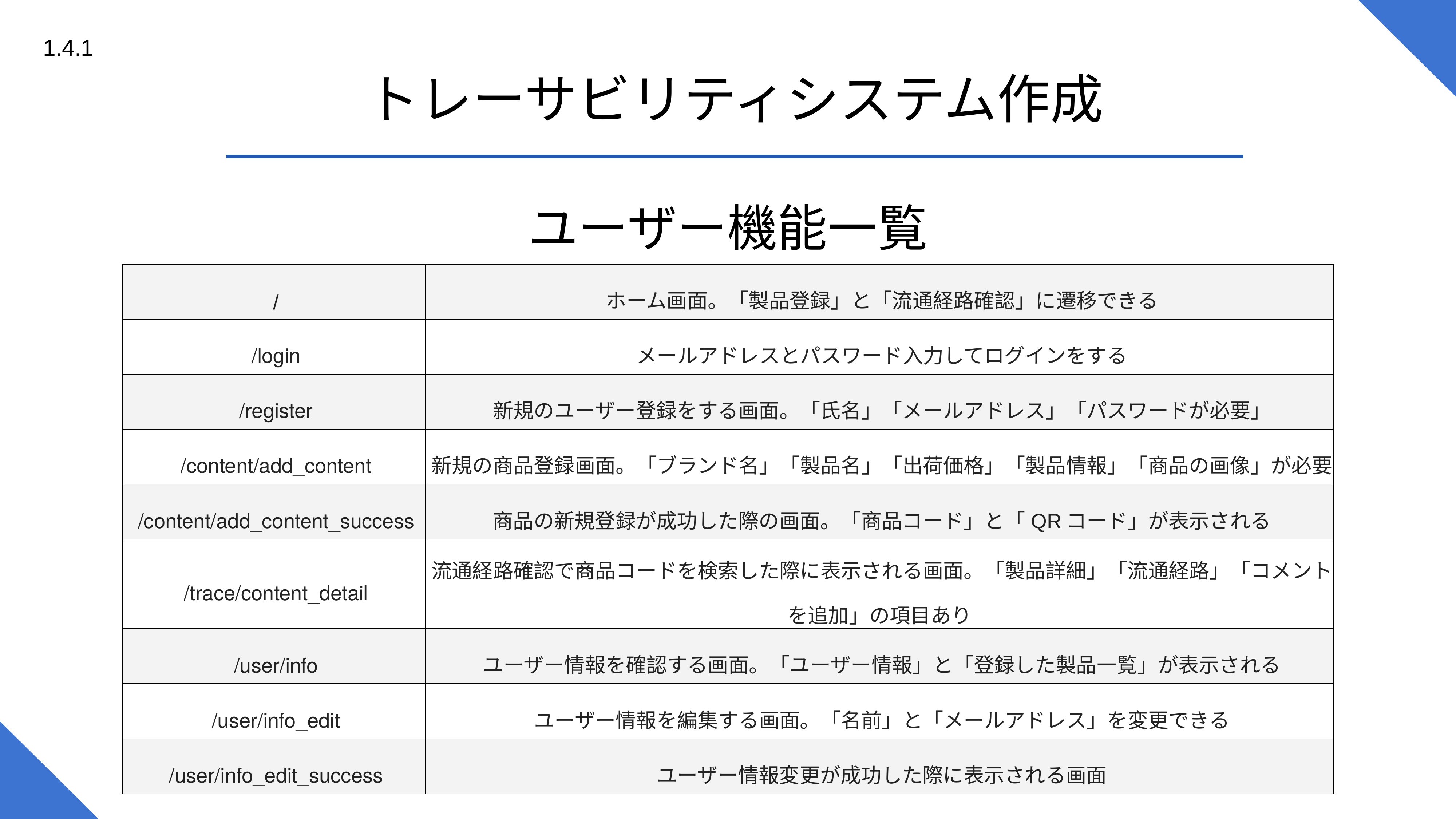

1.4.1
トレーサビリティシステム作成
ユーザー機能一覧
| / | ホーム画面。「製品登録」と「流通経路確認」に遷移できる |
| --- | --- |
| /login | メールアドレスとパスワード入力してログインをする |
| /register | 新規のユーザー登録をする画面。「氏名」「メールアドレス」「パスワードが必要」 |
| /content/add\_content | 新規の商品登録画面。「ブランド名」「製品名」「出荷価格」「製品情報」「商品の画像」が必要 |
| /content/add\_content\_success | 商品の新規登録が成功した際の画面。「商品コード」と「QRコード」が表示される |
| /trace/content\_detail | 流通経路確認で商品コードを検索した際に表示される画面。「製品詳細」「流通経路」「コメントを追加」の項目あり |
| /user/info | ユーザー情報を確認する画面。「ユーザー情報」と「登録した製品一覧」が表示される |
| /user/info\_edit | ユーザー情報を編集する画面。「名前」と「メールアドレス」を変更できる |
| /user/info\_edit\_success | ユーザー情報変更が成功した際に表示される画面 |
27